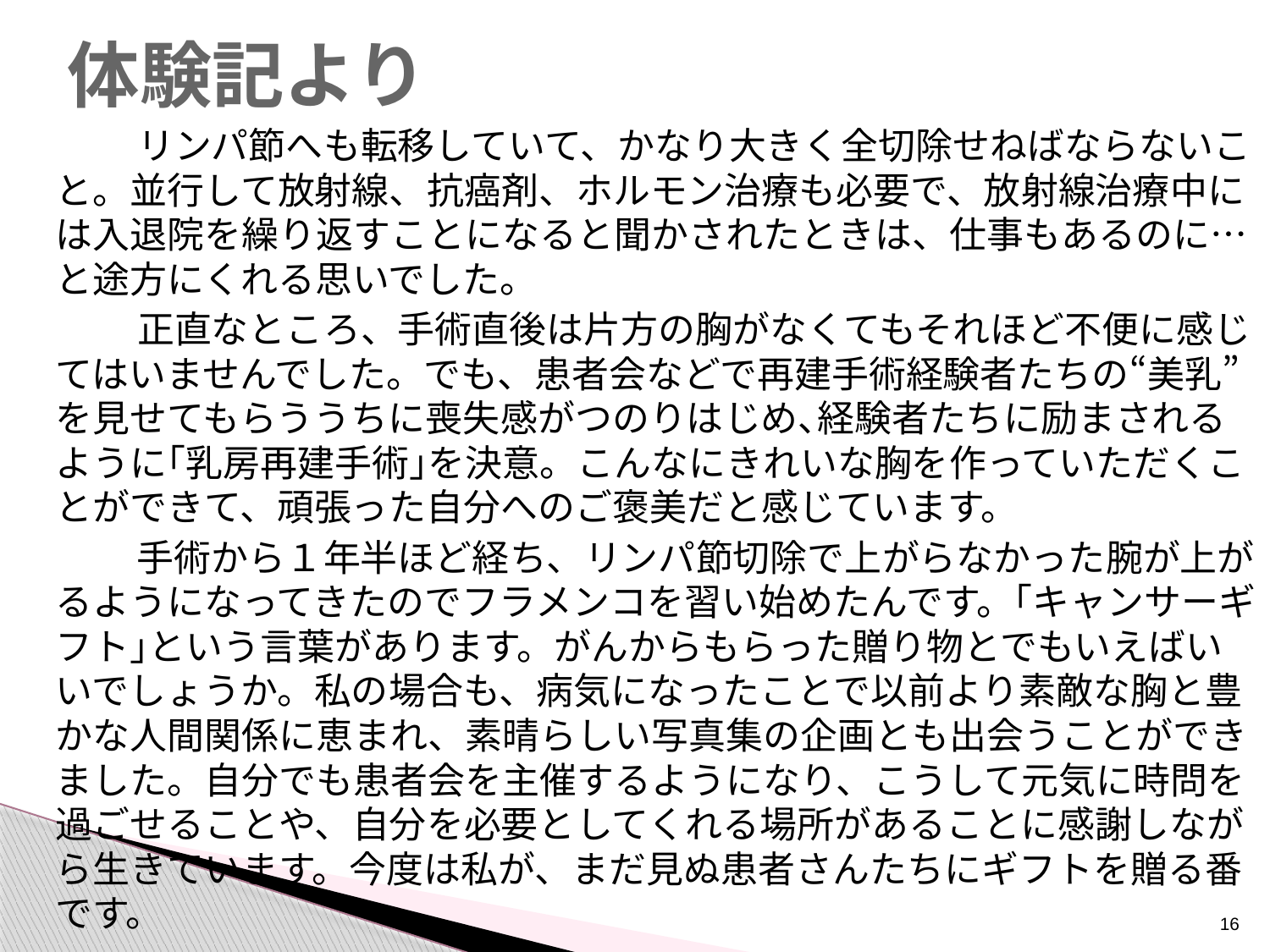

# 体験記より
　　　リンパ節へも転移していて、かなり大きく全切除せねばならないこと。並行して放射線、抗癌剤、ホルモン治療も必要で、放射線治療中には入退院を繰り返すことになると聞かされたときは、仕事もあるのに…と途方にくれる思いでした。
　　　正直なところ、手術直後は片方の胸がなくてもそれほど不便に感じてはいませんでした。でも、患者会などで再建手術経験者たちの“美乳”を見せてもらううちに喪失感がつのりはじめ､経験者たちに励まされるように｢乳房再建手術｣を決意。こんなにきれいな胸を作っていただくことができて、頑張った自分へのご褒美だと感じています。
　　　手術から１年半ほど経ち、リンパ節切除で上がらなかった腕が上がるようになってきたのでフラメンコを習い始めたんです。｢キャンサーギフト｣という言葉があります。がんからもらった贈り物とでもいえばいいでしょうか。私の場合も、病気になったことで以前より素敵な胸と豊かな人間関係に恵まれ、素晴らしい写真集の企画とも出会うことができました。自分でも患者会を主催するようになり、こうして元気に時問を過ごせることや、自分を必要としてくれる場所があることに感謝しながら生きています。今度は私が、まだ見ぬ患者さんたちにギフトを贈る番です。

16